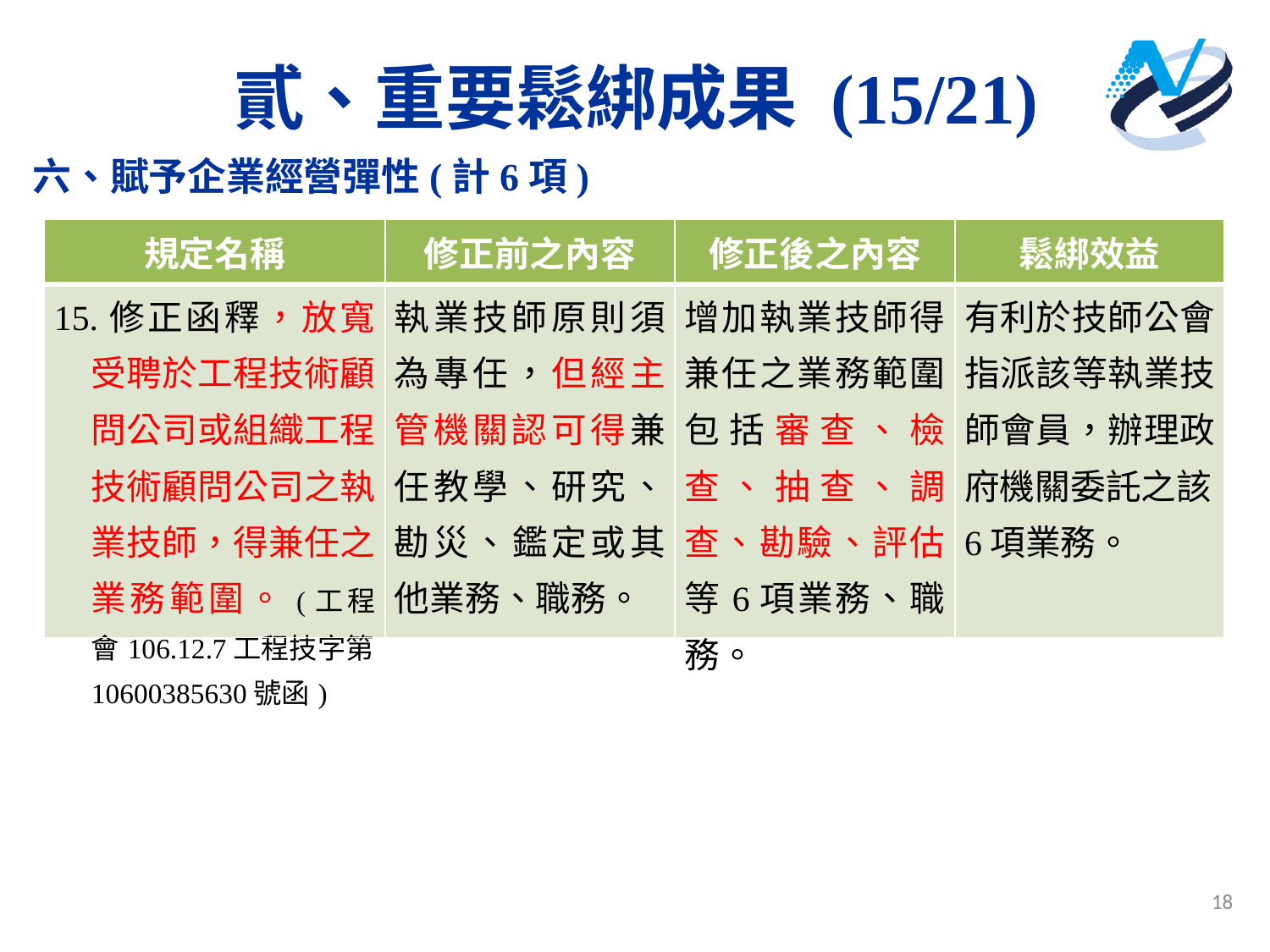

# 貳、重要鬆綁成果 (15/21)
六、賦予企業經營彈性(計6項)
| 規定名稱 | 修正前之內容 | 修正後之內容 | 鬆綁效益 |
| --- | --- | --- | --- |
| 15.修正函釋，放寬受聘於工程技術顧問公司或組織工程技術顧問公司之執業技師，得兼任之業務範圍。(工程會106.12.7工程技字第10600385630號函) | 執業技師原則須為專任，但經主管機關認可得兼任教學、研究、勘災、鑑定或其他業務、職務。 | 增加執業技師得兼任之業務範圍包括審查、檢查、抽查、調查、勘驗、評估等6項業務、職務。 | 有利於技師公會指派該等執業技師會員，辦理政府機關委託之該6項業務。 |
18